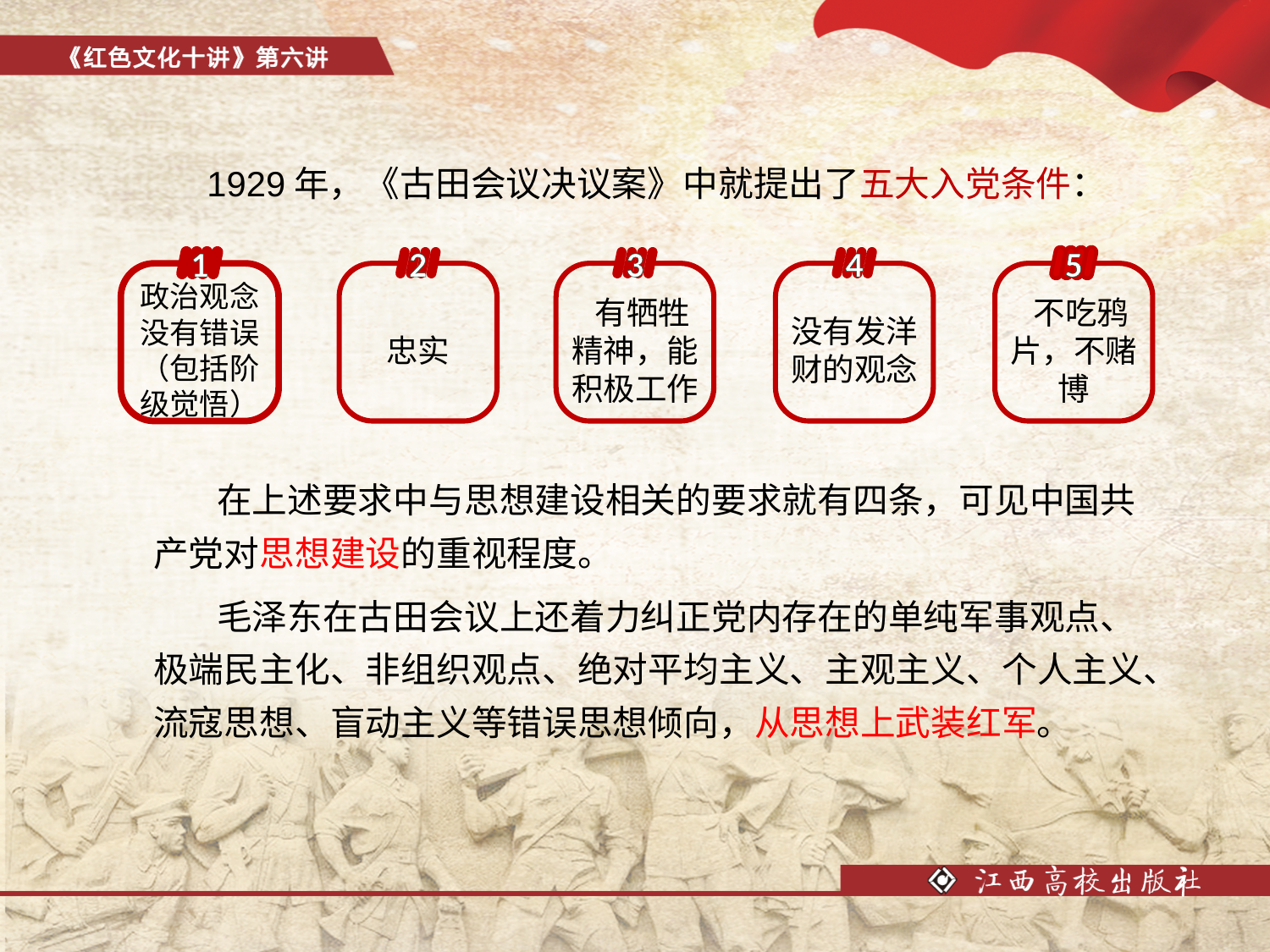

1929年，《古田会议决议案》中就提出了五大入党条件：

       在上述要求中与思想建设相关的要求就有四条，可见中国共产党对思想建设的重视程度。
       毛泽东在古田会议上还着力纠正党内存在的单纯军事观点、极端民主化、非组织观点、绝对平均主义、主观主义、个人主义、流寇思想、盲动主义等错误思想倾向，从思想上武装红军。
1
政治观念没有错误（包括阶级觉悟）
2
忠实
3
 有牺牲精神，能积极工作
4
没有发洋财的观念
5
 不吃鸦片，不赌博